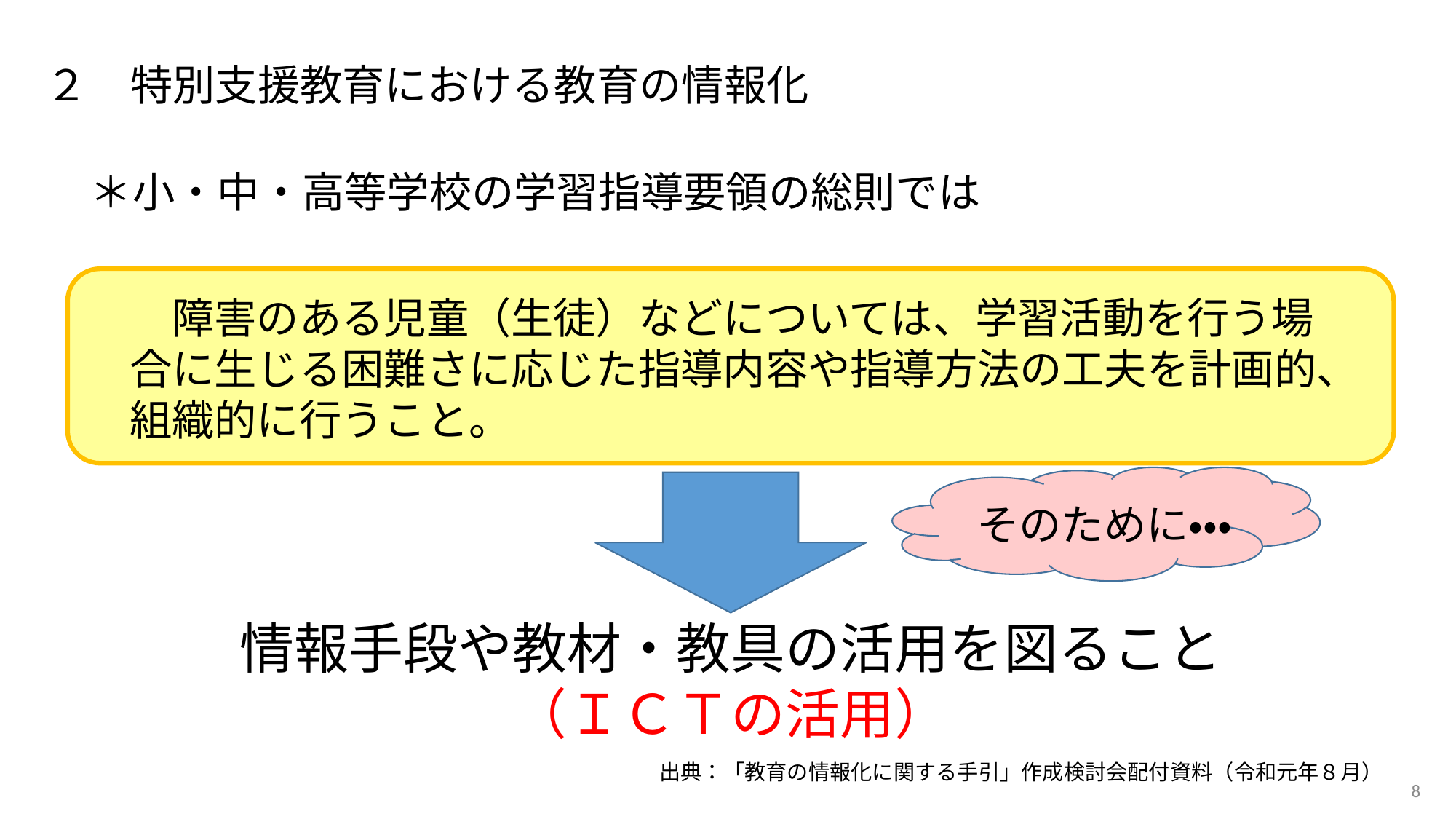

２　特別支援教育における教育の情報化
　＊小・中・高等学校の学習指導要領の総則では

　障害のある児童（生徒）などについては、学習活動を行う場合に生じる困難さに応じた指導内容や指導方法の工夫を計画的、組織的に行うこと。

そのために・・・
情報手段や教材・教具の活用を図ること
（ＩＣＴの活用）
出典：「教育の情報化に関する手引」作成検討会配付資料（令和元年８月）
8